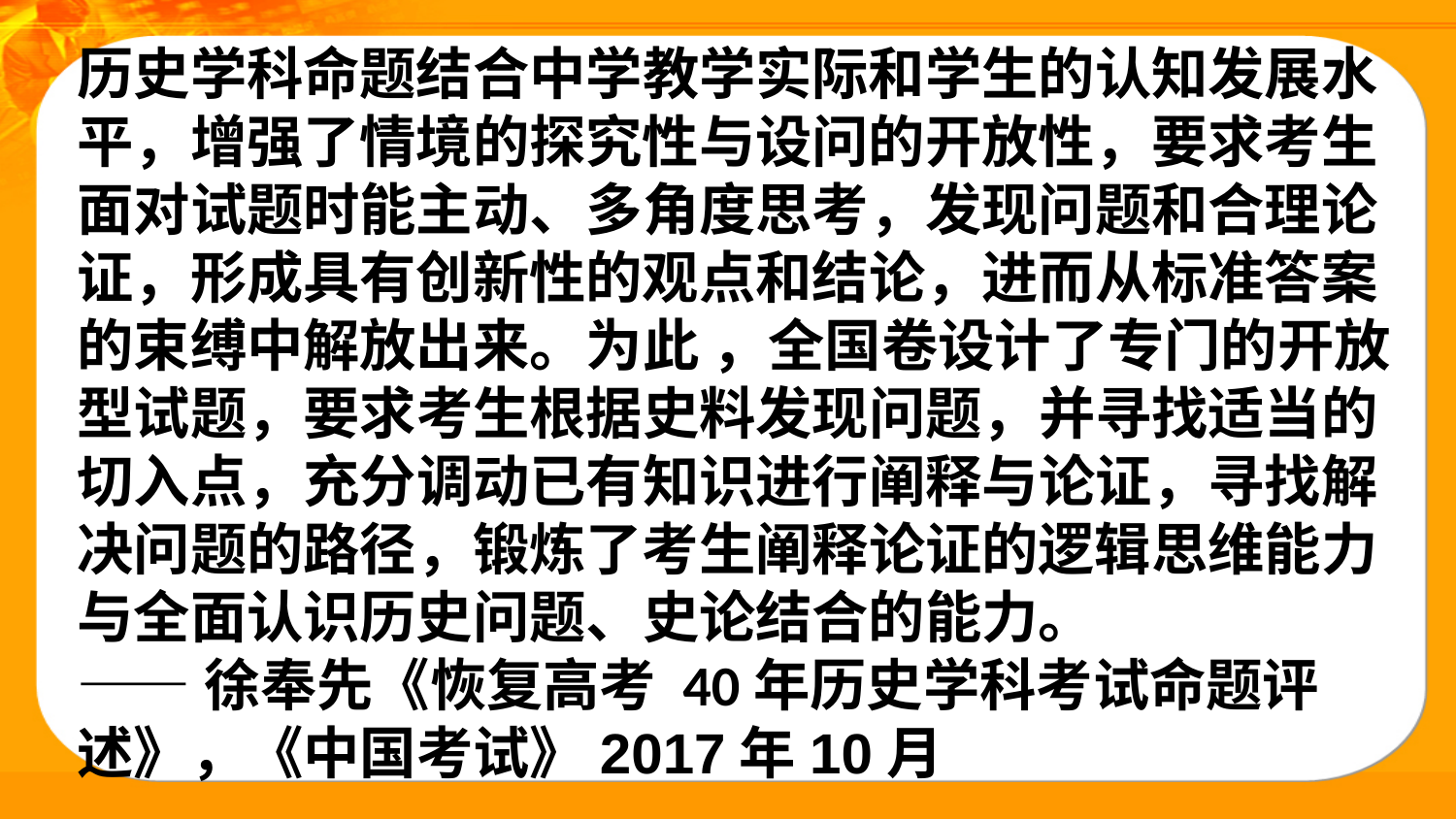

历史学科命题结合中学教学实际和学生的认知发展水平，增强了情境的探究性与设问的开放性，要求考生面对试题时能主动、多角度思考，发现问题和合理论证，形成具有创新性的观点和结论，进而从标准答案的束缚中解放出来。为此 ，全国卷设计了专门的开放型试题，要求考生根据史料发现问题，并寻找适当的切入点，充分调动已有知识进行阐释与论证，寻找解决问题的路径，锻炼了考生阐释论证的逻辑思维能力与全面认识历史问题、史论结合的能力。
——徐奉先《恢复高考 40年历史学科考试命题评述》，《中国考试》2017年10月